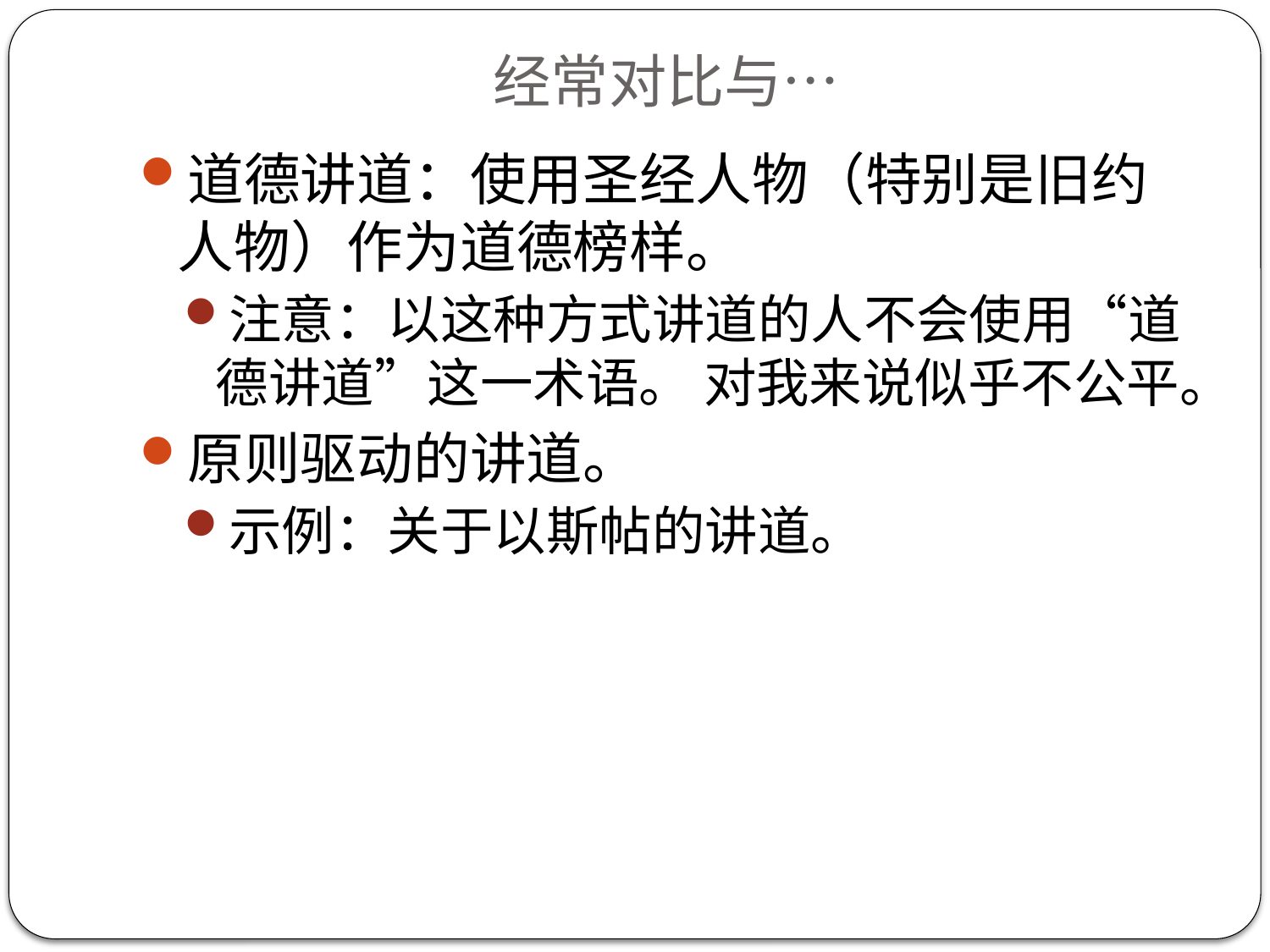

# 经常对比与…
道德讲道：使用圣经人物（特别是旧约人物）作为道德榜样。
注意：以这种方式讲道的人不会使用“道德讲道”这一术语。 对我来说似乎不公平。
原则驱动的讲道。
示例：关于以斯帖的讲道。